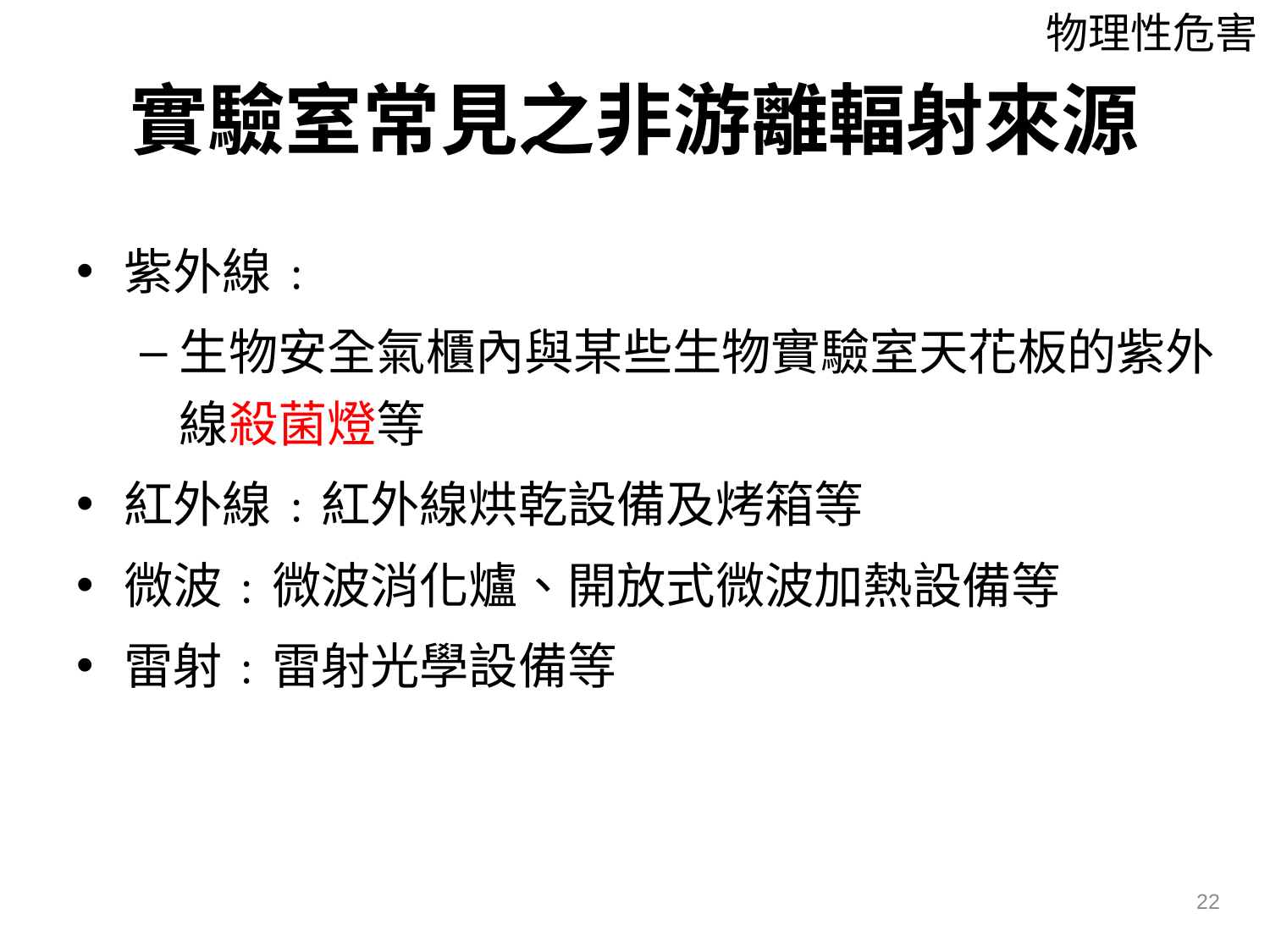

物理性危害
# 實驗室常見之非游離輻射來源
紫外線﹕
生物安全氣櫃內與某些生物實驗室天花板的紫外線殺菌燈等
紅外線﹕紅外線烘乾設備及烤箱等
微波﹕微波消化爐、開放式微波加熱設備等
雷射﹕雷射光學設備等
22